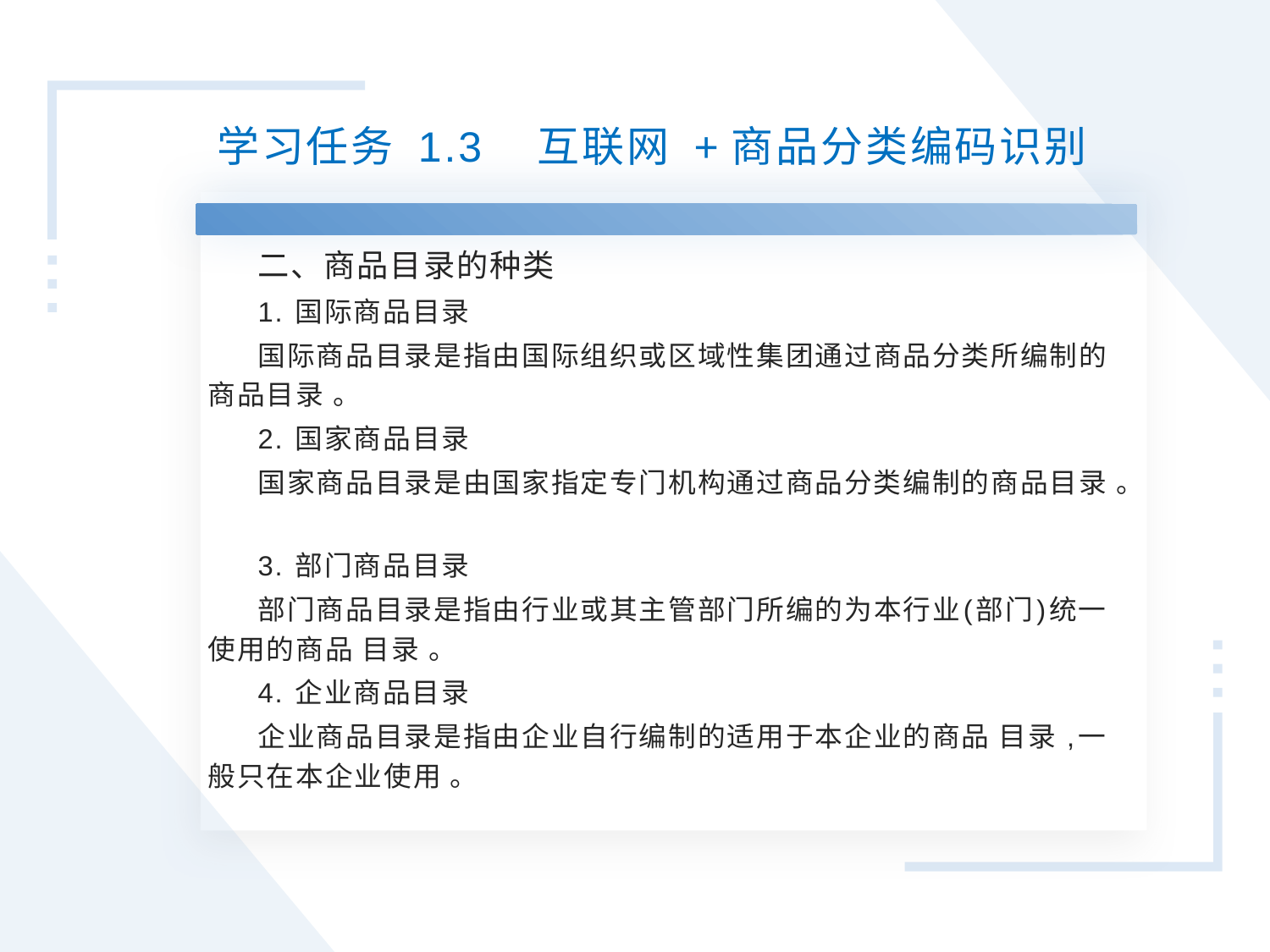

学习任务 1.3   互联网 +商品分类编码识别

二、商品目录的种类
1. 国际商品目录
国际商品目录是指由国际组织或区域性集团通过商品分类所编制的商品目录 。
2. 国家商品目录
国家商品目录是由国家指定专门机构通过商品分类编制的商品目录 。
3. 部门商品目录
部门商品目录是指由行业或其主管部门所编的为本行业(部门)统一使用的商品 目录 。
4. 企业商品目录
企业商品目录是指由企业自行编制的适用于本企业的商品 目录 ,一般只在本企业使用 。